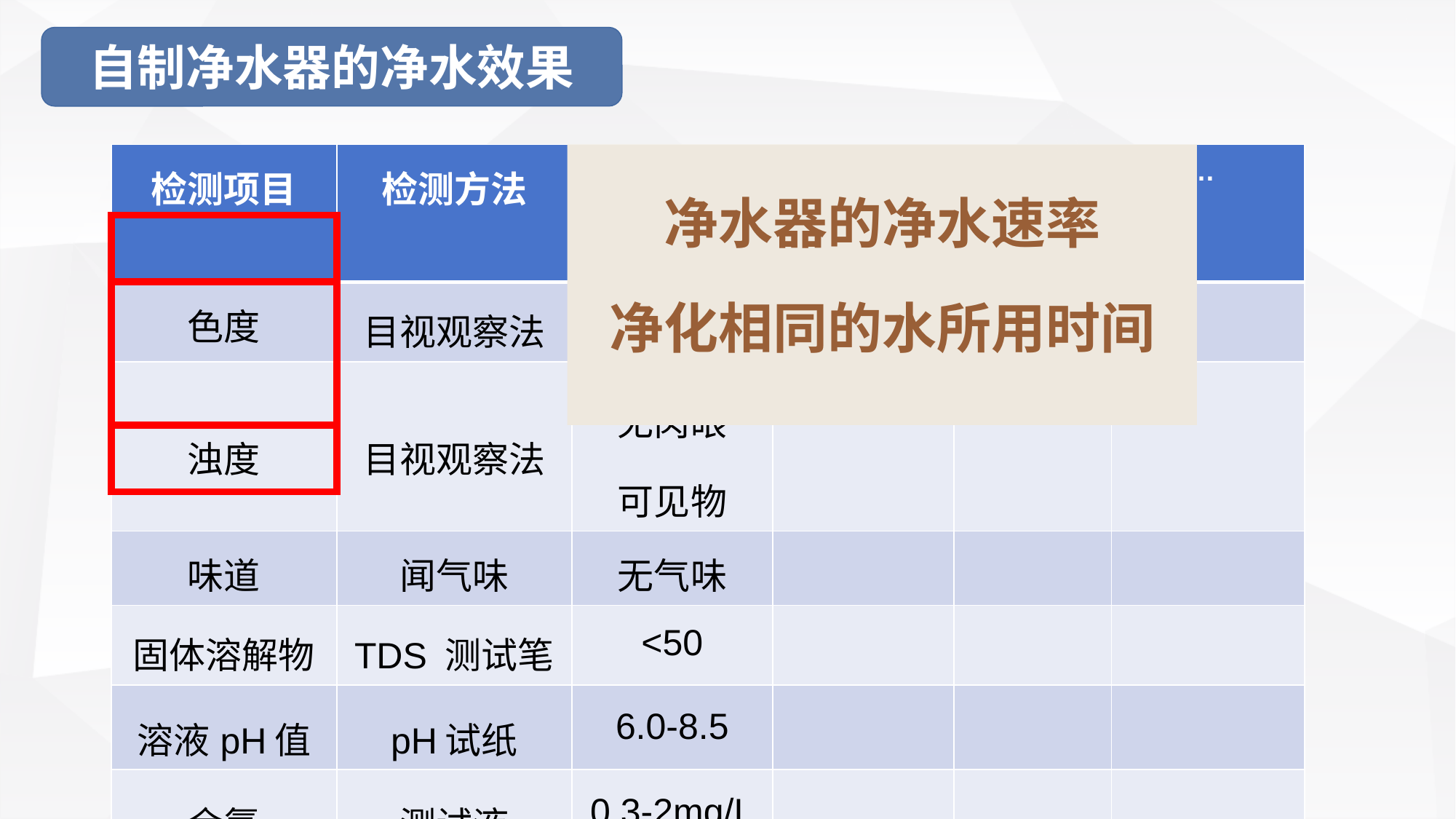

自制净水器的净水效果
| 检测项目 | 检测方法 | 标准值 | 饮用水 | 自来水 | …… |
| --- | --- | --- | --- | --- | --- |
| 色度 | 目视观察法 | 无色 |  |  |  |
| 浊度 | 目视观察法 | 无肉眼 可见物 |  |  |  |
| 味道 | 闻气味 | 无气味 |  |  |  |
| 固体溶解物 | TDS 测试笔 | <50 |  |  |  |
| 溶液pH值 | pH试纸 | 6.0-8.5 |  |  |  |
| 余氯 | 测试液 | 0.3-2mg/L |  |  |  |
净水器的净水速率
净化相同的水所用时间